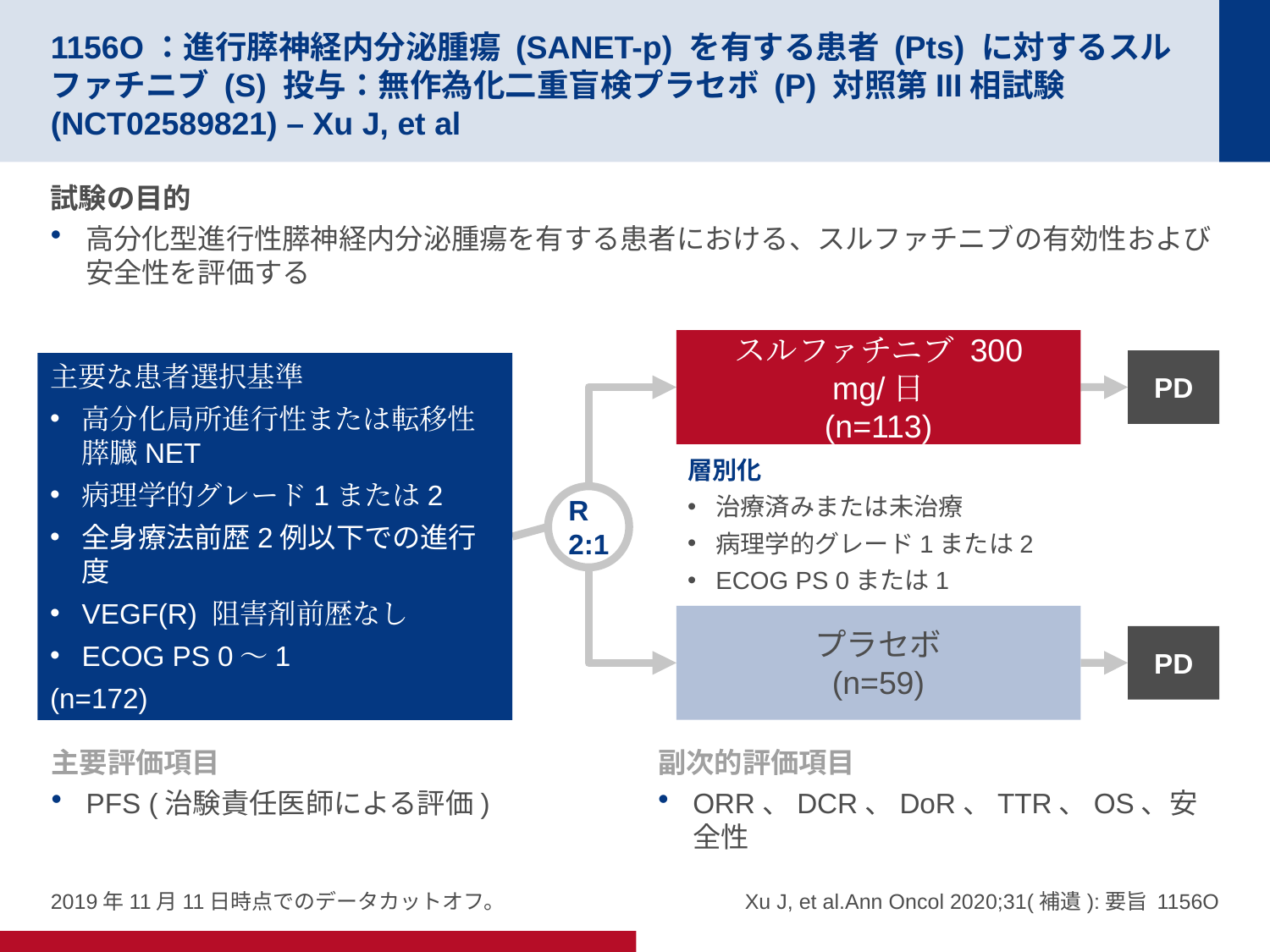

# 1156O：進行膵神経内分泌腫瘍 (SANET-p) を有する患者 (Pts) に対するスルファチニブ (S) 投与：無作為化二重盲検プラセボ (P) 対照第III相試験 (NCT02589821) – Xu J, et al
試験の目的
高分化型進行性膵神経内分泌腫瘍を有する患者における、スルファチニブの有効性および安全性を評価する
スルファチニブ 300 mg/日
(n=113)
PD
主要な患者選択基準
高分化局所進行性または転移性膵臓NET
病理学的グレード1または2
全身療法前歴2例以下での進行度
VEGF(R) 阻害剤前歴なし
ECOG PS 0～1
(n=172)
層別化
治療済みまたは未治療
病理学的グレード1または2
ECOG PS 0または1
R
2:1
プラセボ
(n=59)
PD
主要評価項目
PFS (治験責任医師による評価)

副次的評価項目
ORR、DCR、DoR、TTR、OS、安全性
2019年11月11日時点でのデータカットオフ。
Xu J, et al.Ann Oncol 2020;31(補遺):要旨 1156O